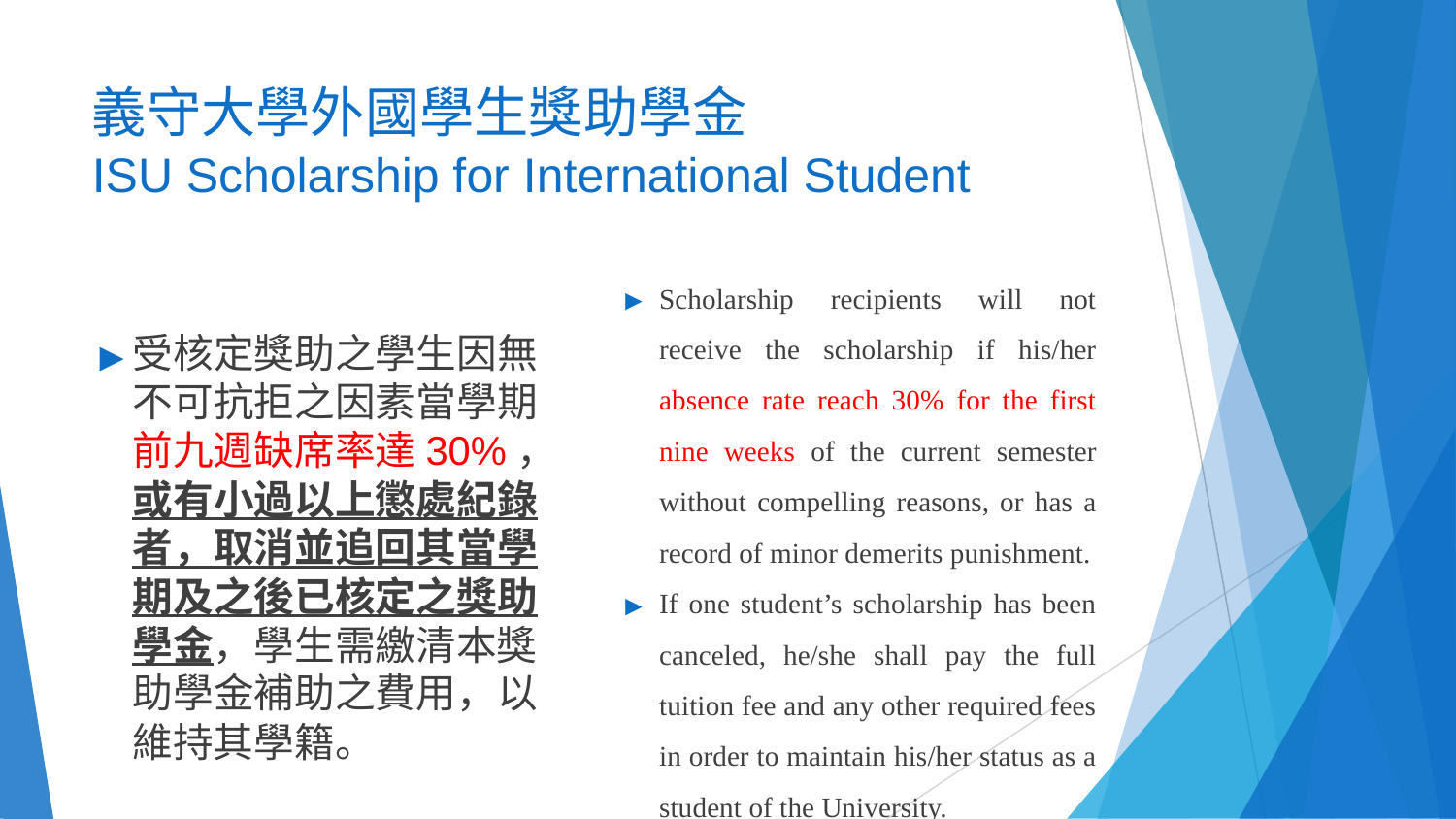

# 義守大學外國學生獎助學金
ISU Scholarship for International Student
Scholarship recipients will not receive the scholarship if his/her absence rate reach 30% for the first nine weeks of the current semester without compelling reasons, or has a record of minor demerits punishment.
If one student’s scholarship has been canceled, he/she shall pay the full tuition fee and any other required fees in order to maintain his/her status as a student of the University.

受核定獎助之學生因無不可抗拒之因素當學期前九週缺席率達30%，或有小過以上懲處紀錄者，取消並追回其當學期及之後已核定之獎助學金，學生需繳清本獎助學金補助之費用，以維持其學籍。